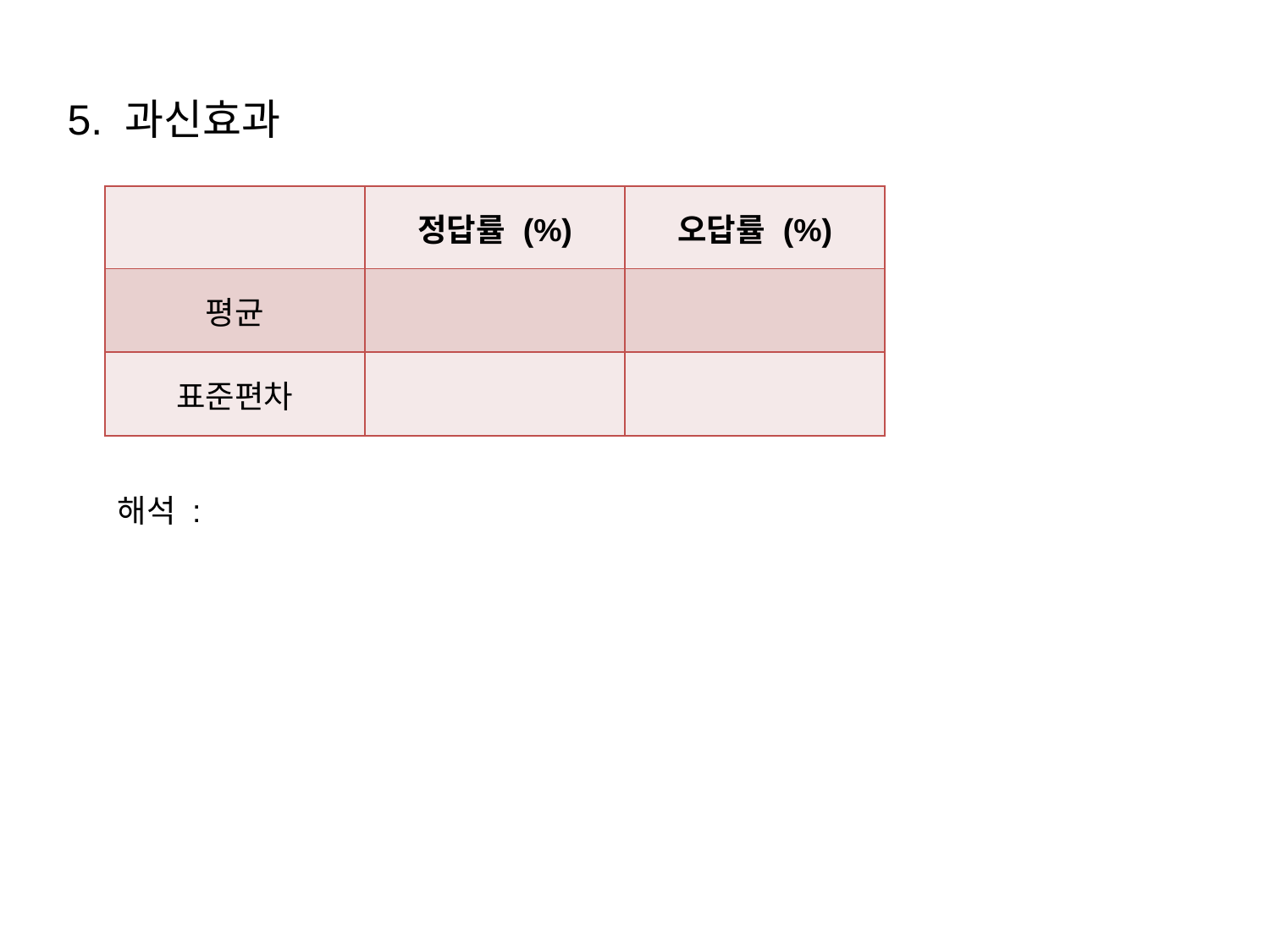

5. 과신효과
|  | 정답률 (%) | 오답률 (%) |
| --- | --- | --- |
| 평균 |  |  |
| 표준편차 |  |  |
해석 :